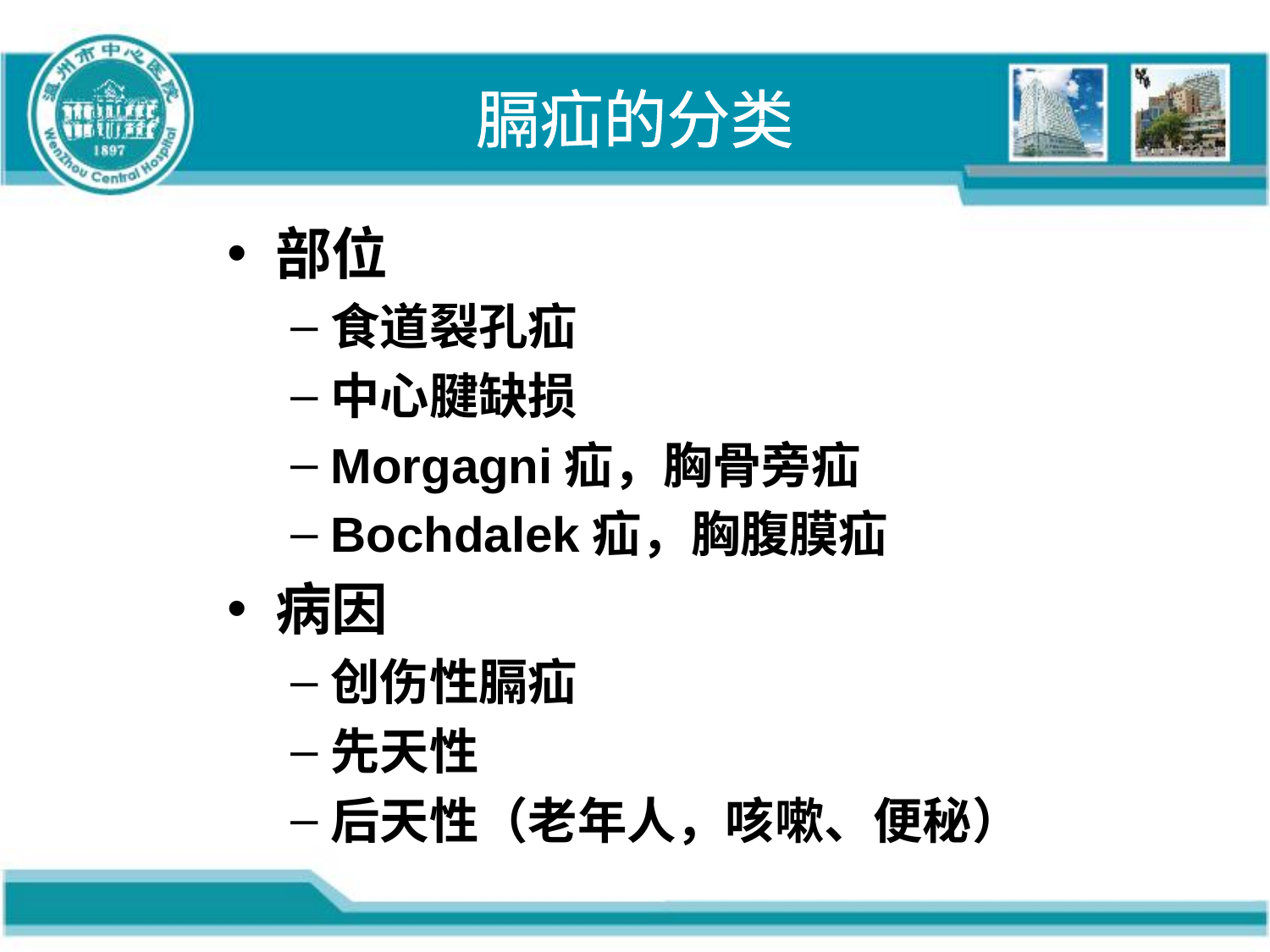

# 膈疝的分类
部位
食道裂孔疝
中心腱缺损
Morgagni疝，胸骨旁疝
Bochdalek疝，胸腹膜疝
病因
创伤性膈疝
先天性
后天性（老年人，咳嗽、便秘）